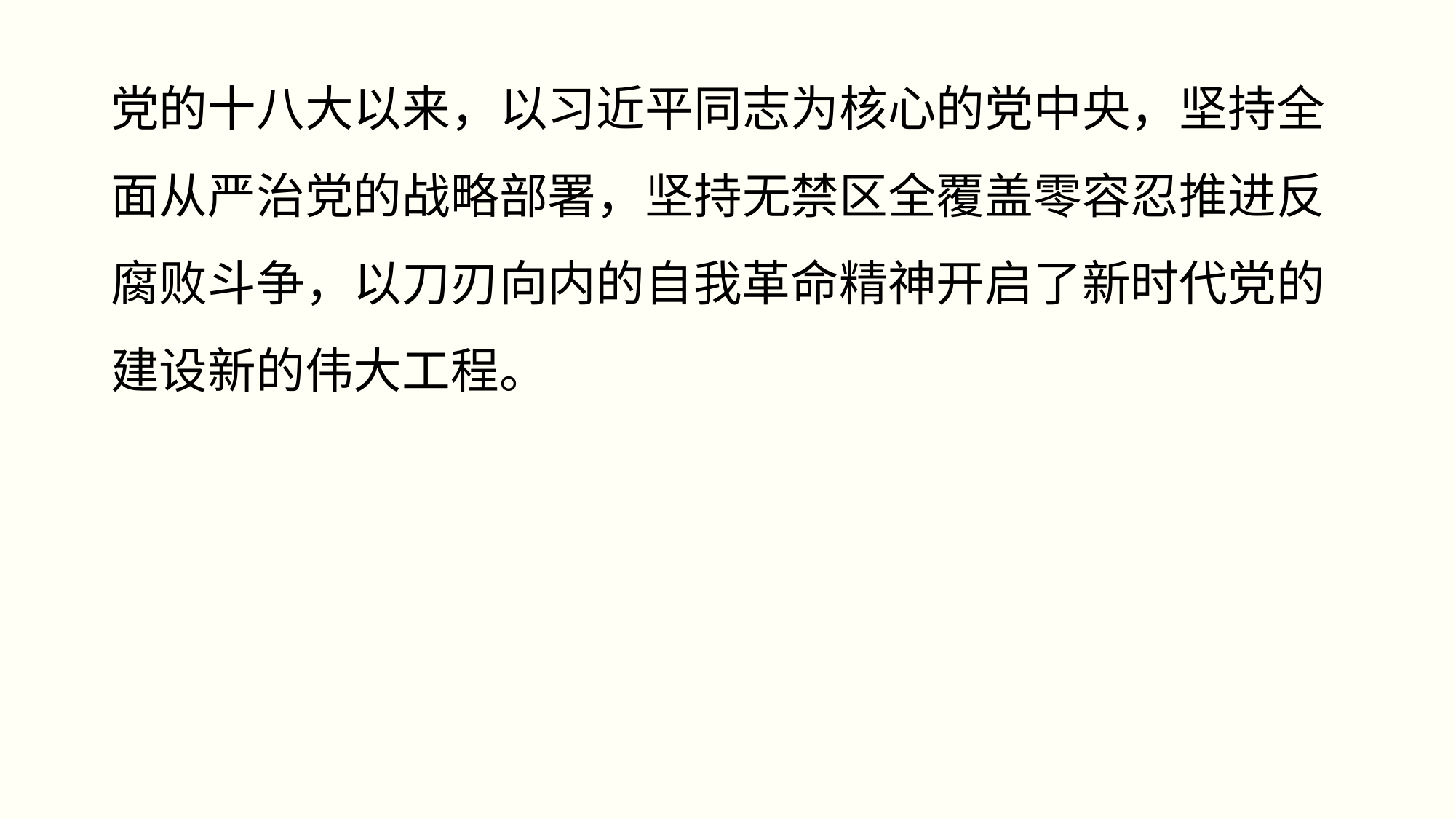

# 党的十八大以来，以习近平同志为核心的党中央，坚持全面从严治党的战略部署，坚持无禁区全覆盖零容忍推进反腐败斗争，以刀刃向内的自我革命精神开启了新时代党的建设新的伟大工程。